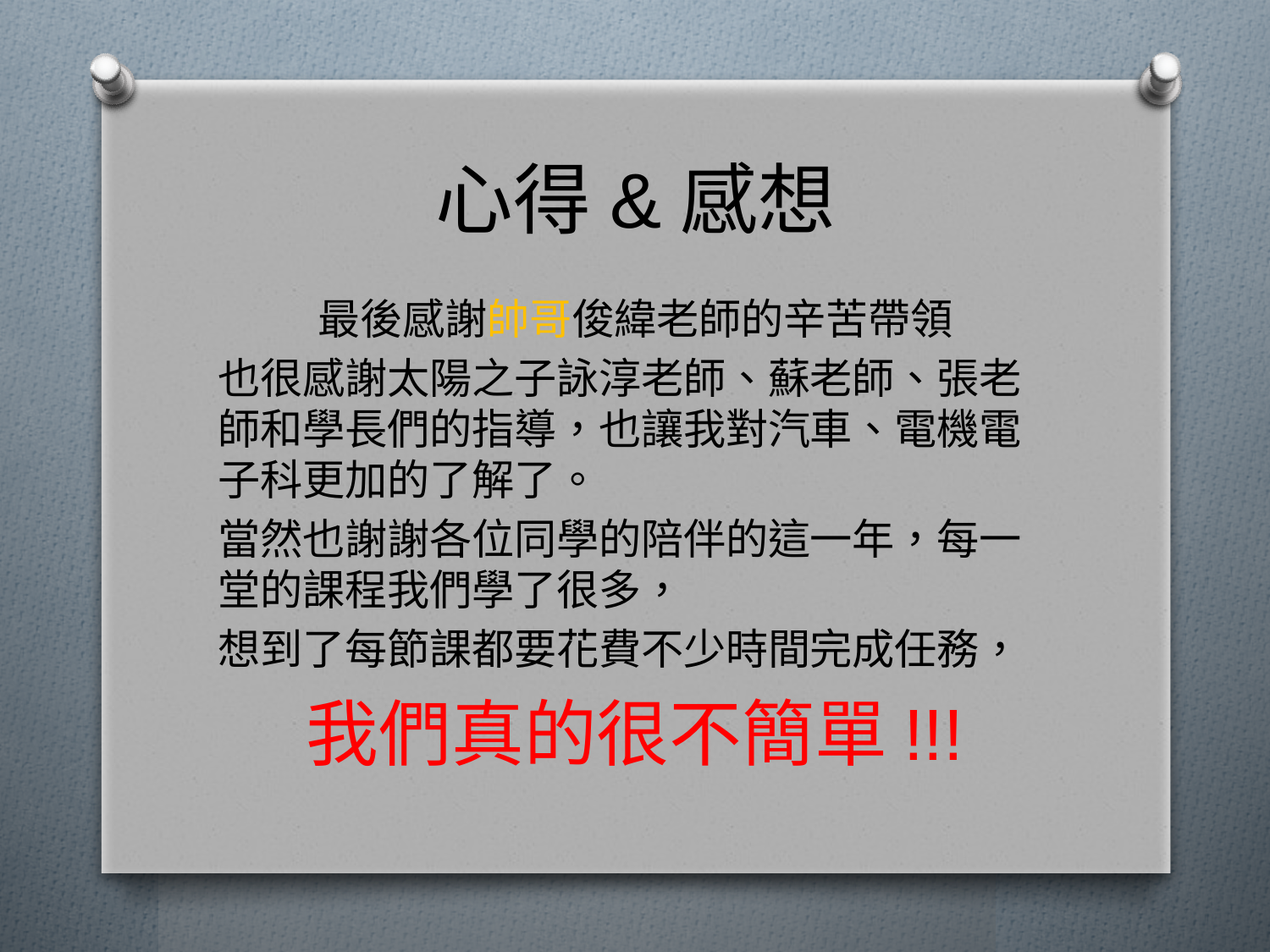

# 心得&感想
最後感謝帥哥俊緯老師的辛苦帶領
也很感謝太陽之子詠淳老師、蘇老師、張老師和學長們的指導，也讓我對汽車、電機電子科更加的了解了。
當然也謝謝各位同學的陪伴的這一年，每一堂的課程我們學了很多，
想到了每節課都要花費不少時間完成任務，
我們真的很不簡單!!!